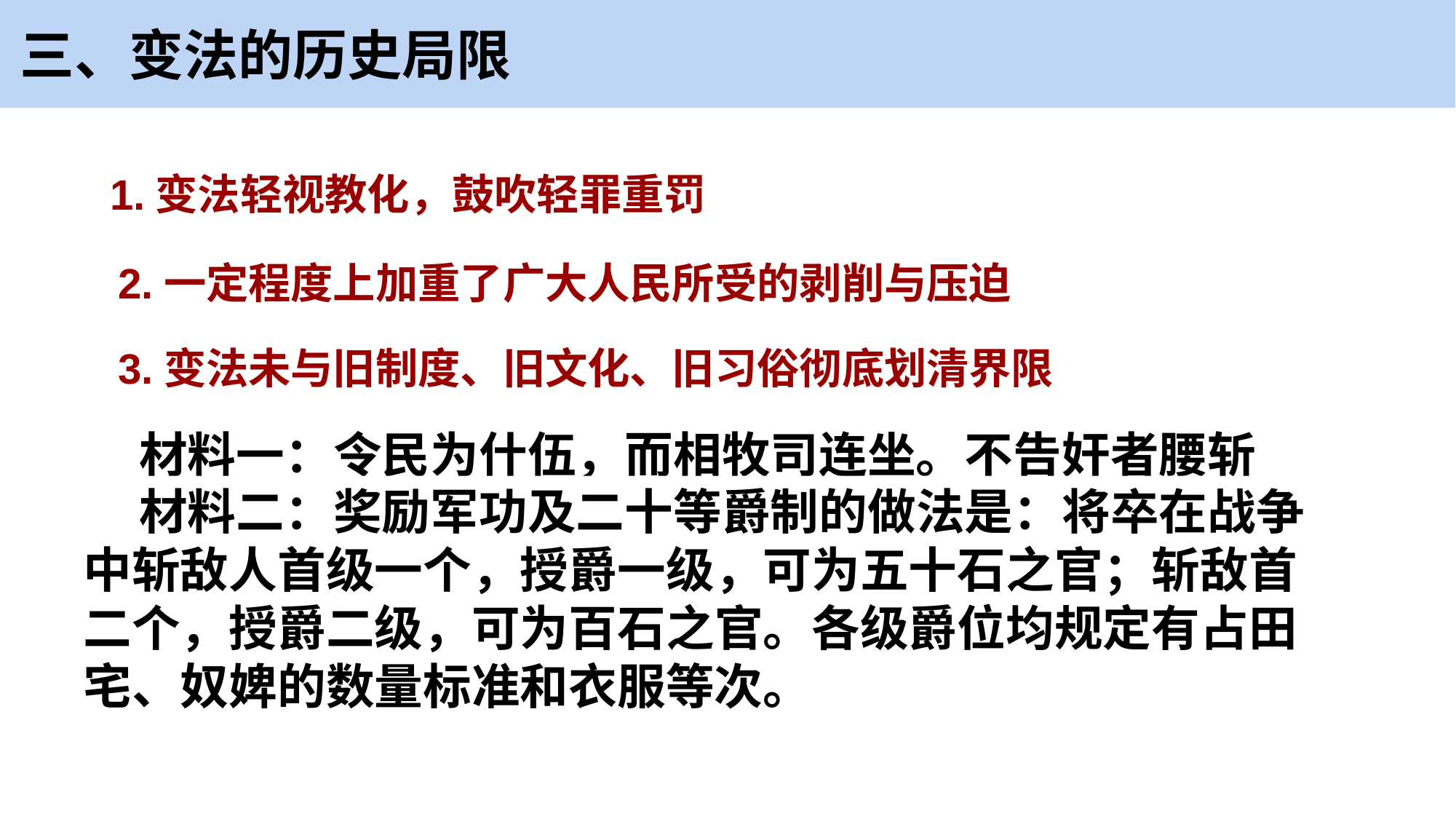

三、变法的历史局限
1.变法轻视教化，鼓吹轻罪重罚
2.一定程度上加重了广大人民所受的剥削与压迫
3.变法未与旧制度、旧文化、旧习俗彻底划清界限
    材料一：令民为什伍，而相牧司连坐。不告奸者腰斩
    材料二：奖励军功及二十等爵制的做法是：将卒在战争中斩敌人首级一个，授爵一级，可为五十石之官；斩敌首二个，授爵二级，可为百石之官。各级爵位均规定有占田宅、奴婢的数量标准和衣服等次。